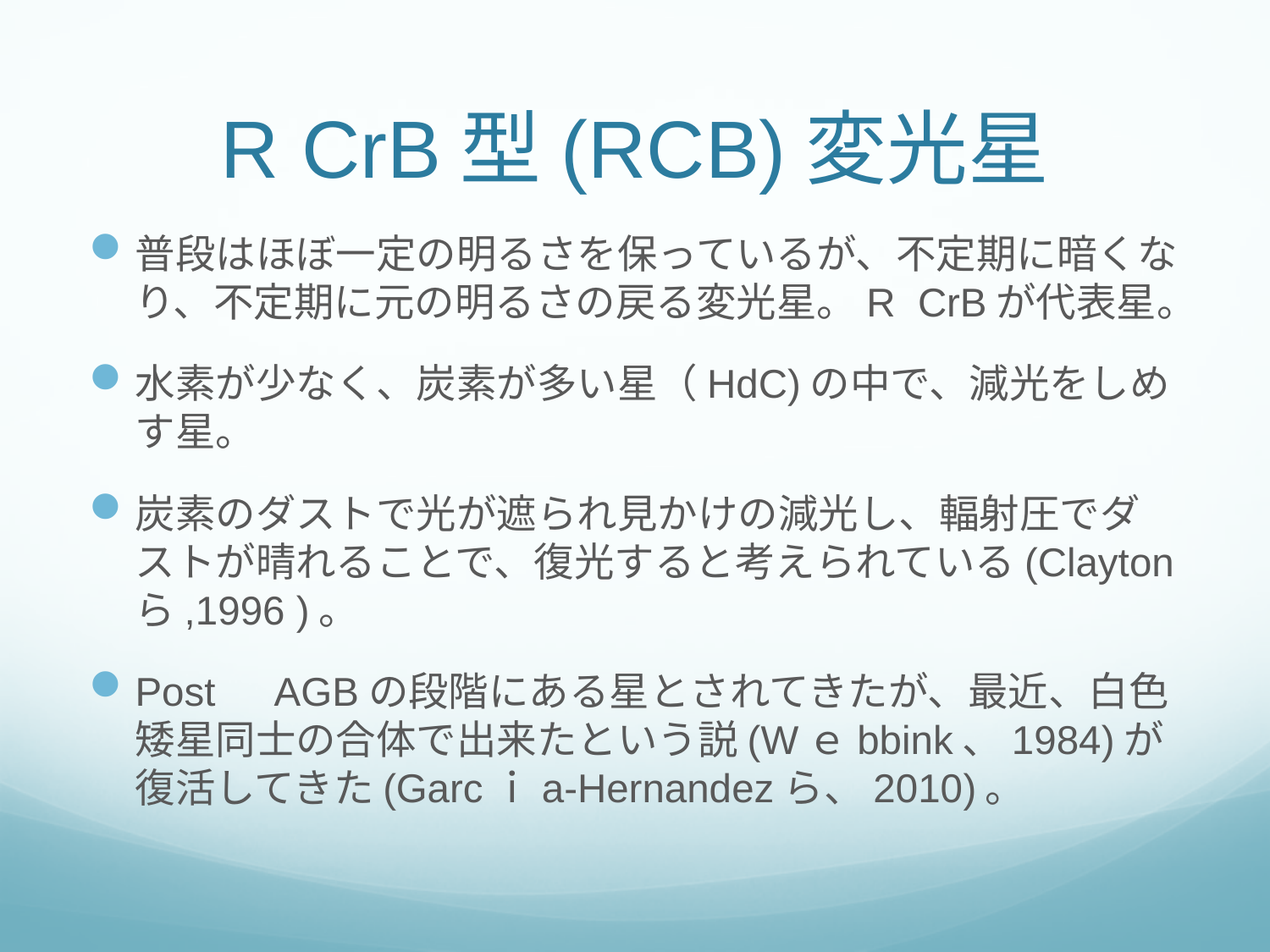

# R CrB型(RCB)変光星
普段はほぼ一定の明るさを保っているが、不定期に暗くなり、不定期に元の明るさの戻る変光星。R  CrBが代表星。
水素が少なく、炭素が多い星（HdC)の中で、減光をしめす星。
炭素のダストで光が遮られ見かけの減光し、輻射圧でダストが晴れることで、復光すると考えられている(Claytonら,1996 )。
Post　AGBの段階にある星とされてきたが、最近、白色矮星同士の合体で出来たという説(Wｅbbink、1984)が復活してきた(Garcｉa-Hernandezら、2010)。